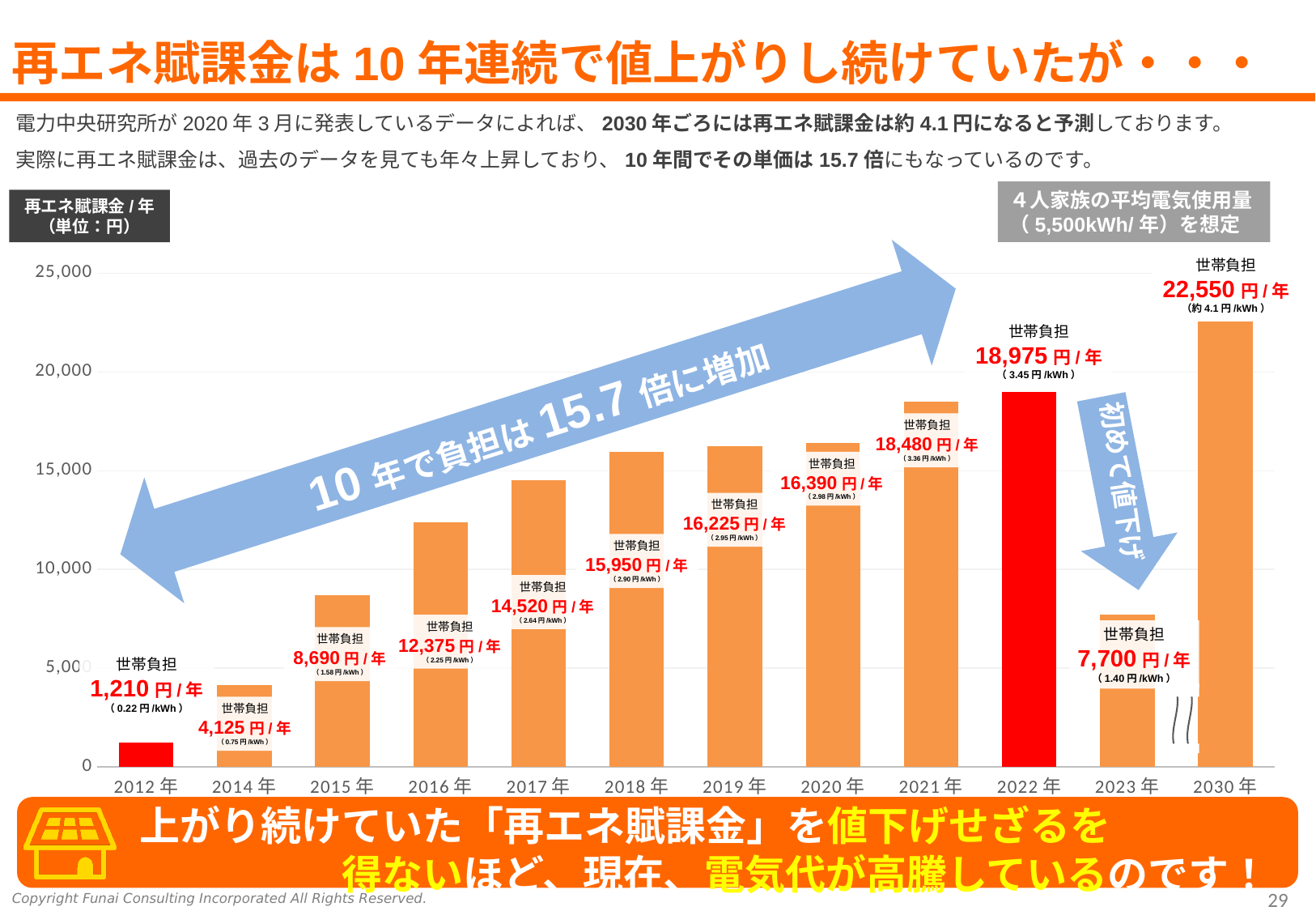

# 再エネ賦課金は10年連続で値上がりし続けていたが・・・
電力中央研究所が2020年3月に発表しているデータによれば、2030年ごろには再エネ賦課金は約4.1円になると予測しております。
実際に再エネ賦課金は、過去のデータを見ても年々上昇しており、10年間でその単価は15.7倍にもなっているのです。
４人家族の平均電気使用量（5,500kWh/年）を想定
再エネ賦課金/年
（単位：円）
世帯負担
22,550円/年
（約4.1円/kWh）

### Chart

| Category | 世帯負担 |
|---|---|
| 2012年 | 1210.0 |
| 2014年 | 4125.0 |
| 2015年 | 8690.0 |
| 2016年 | 12375.0 |
| 2017年 | 14520.0 |
| 2018年 | 15950.0 |
| 2019年 | 16225.000000000002 |
| 2020年 | 16390.0 |
| 2021年 | 18480.0 |
| 2022年 | 18975.0 |
| 2023年 | 7699.999999999999 |
| 2030年 | 22549.999999999996 |
世帯負担
18,975円/年
（3.45円/kWh）
10年で負担は15.7倍に増加
初めて値下げ
世帯負担
18,480円/年
（3.36円/kWh）

世帯負担
16,390円/年
（2.98円/kWh）
世帯負担
16,225円/年
（2.95円/kWh）
世帯負担
15,950円/年
（2.90円/kWh）
世帯負担
14,520円/年
（2.64円/kWh）
世帯負担
12,375円/年
（2.25円/kWh）
世帯負担
7,700円/年
（1.40円/kWh）
世帯負担
8,690円/年
（1.58円/kWh）
世帯負担
1,210円/年
（0.22円/kWh）

世帯負担
4,125円/年
（0.75円/kWh）

上がり続けていた「再エネ賦課金」を値下げせざるを
　　　　　得ないほど、現在、電気代が高騰しているのです！